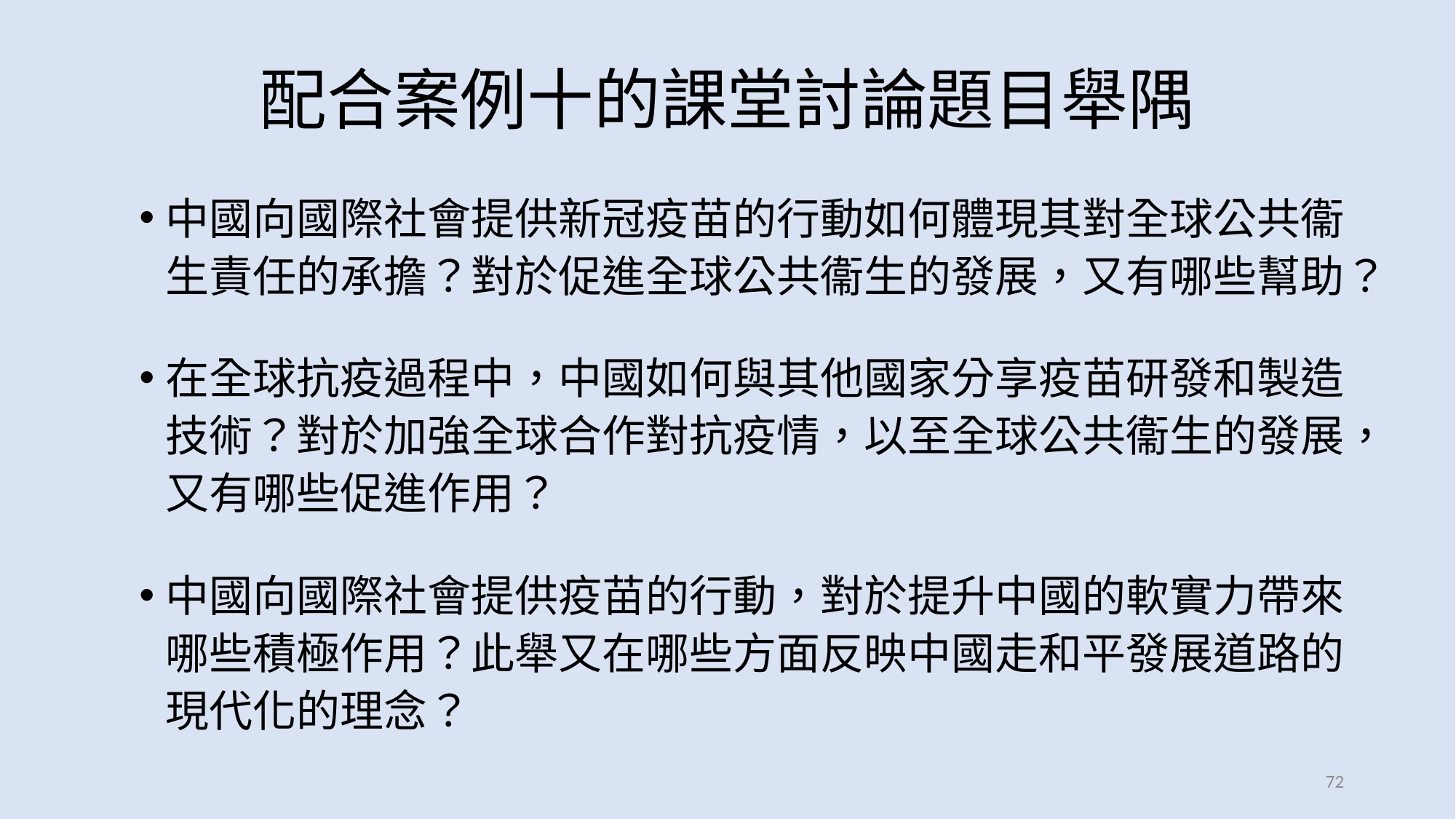

# 配合案例十的課堂討論題目舉隅
中國向國際社會提供新冠疫苗的行動如何體現其對全球公共衞生責任的承擔？對於促進全球公共衞生的發展，又有哪些幫助？

在全球抗疫過程中，中國如何與其他國家分享疫苗研發和製造技術？對於加強全球合作對抗疫情，以至全球公共衞生的發展，又有哪些促進作用？

中國向國際社會提供疫苗的行動，對於提升中國的軟實力帶來哪些積極作用？此舉又在哪些方面反映中國走和平發展道路的現代化的理念？

72